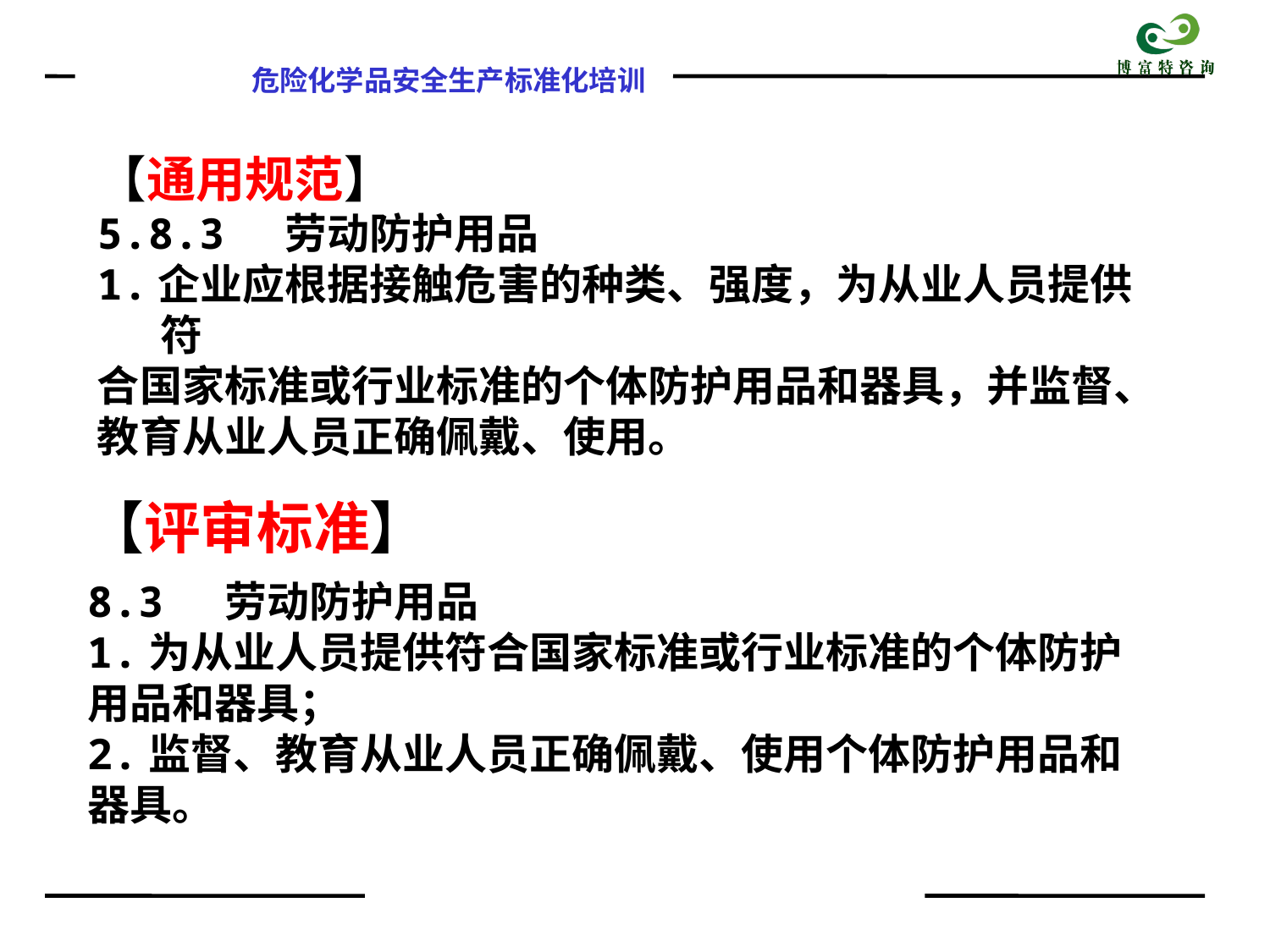

【通用规范】
5.8.3  劳动防护用品
1.企业应根据接触危害的种类、强度，为从业人员提供符
合国家标准或行业标准的个体防护用品和器具，并监督、
教育从业人员正确佩戴、使用。
【评审标准】
8.3  劳动防护用品
1.为从业人员提供符合国家标准或行业标准的个体防护用品和器具；
2.监督、教育从业人员正确佩戴、使用个体防护用品和器具。